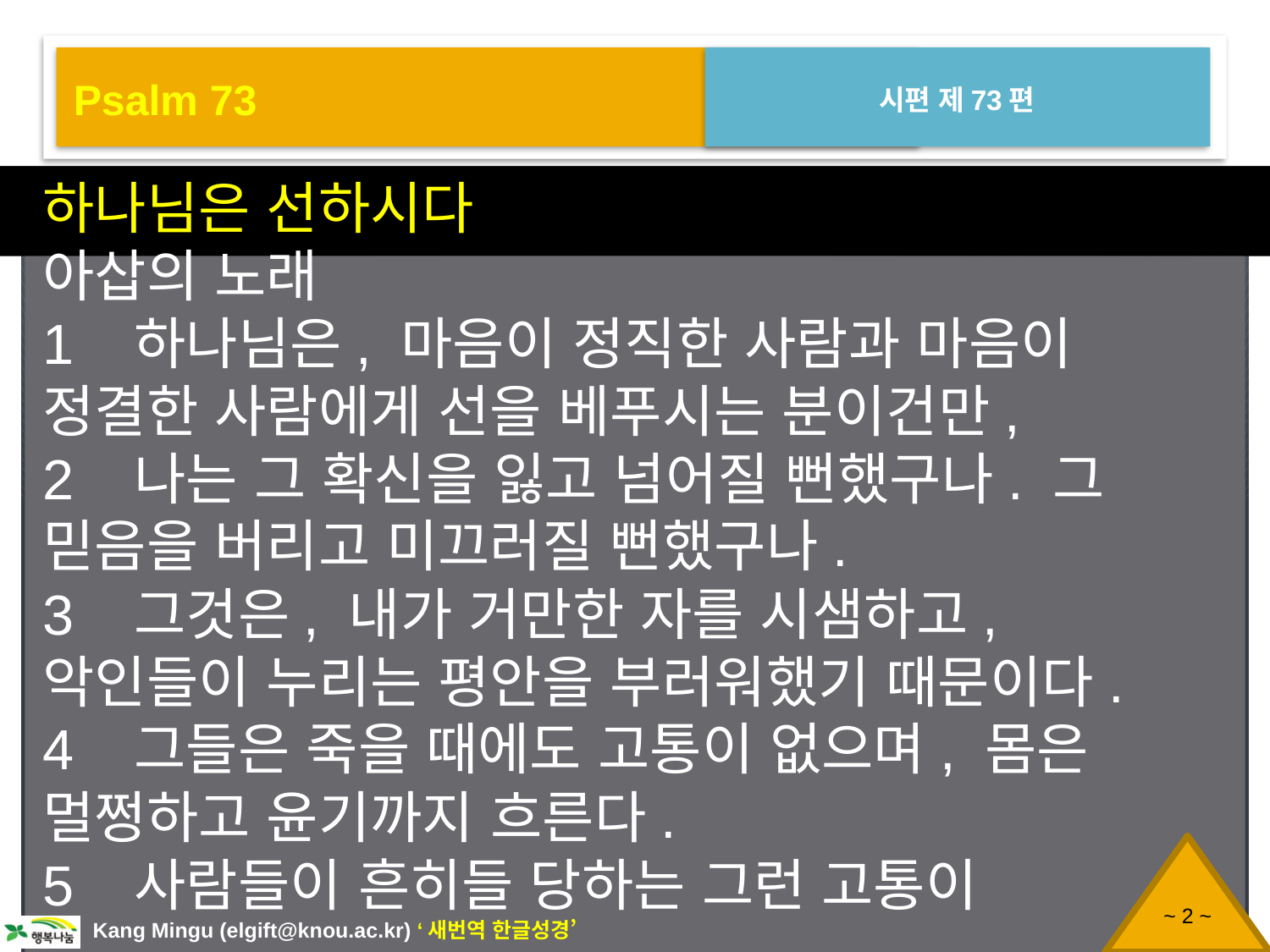

Psalm 73
시편 제73편
하나님은 선하시다
아삽의 노래
1   하나님은, 마음이 정직한 사람과 마음이 정결한 사람에게 선을 베푸시는 분이건만,
2   나는 그 확신을 잃고 넘어질 뻔했구나. 그 믿음을 버리고 미끄러질 뻔했구나.
3   그것은, 내가 거만한 자를 시샘하고, 악인들이 누리는 평안을 부러워했기 때문이다.
4   그들은 죽을 때에도 고통이 없으며, 몸은 멀쩡하고 윤기까지 흐른다.
5   사람들이 흔히들 당하는 그런 고통이